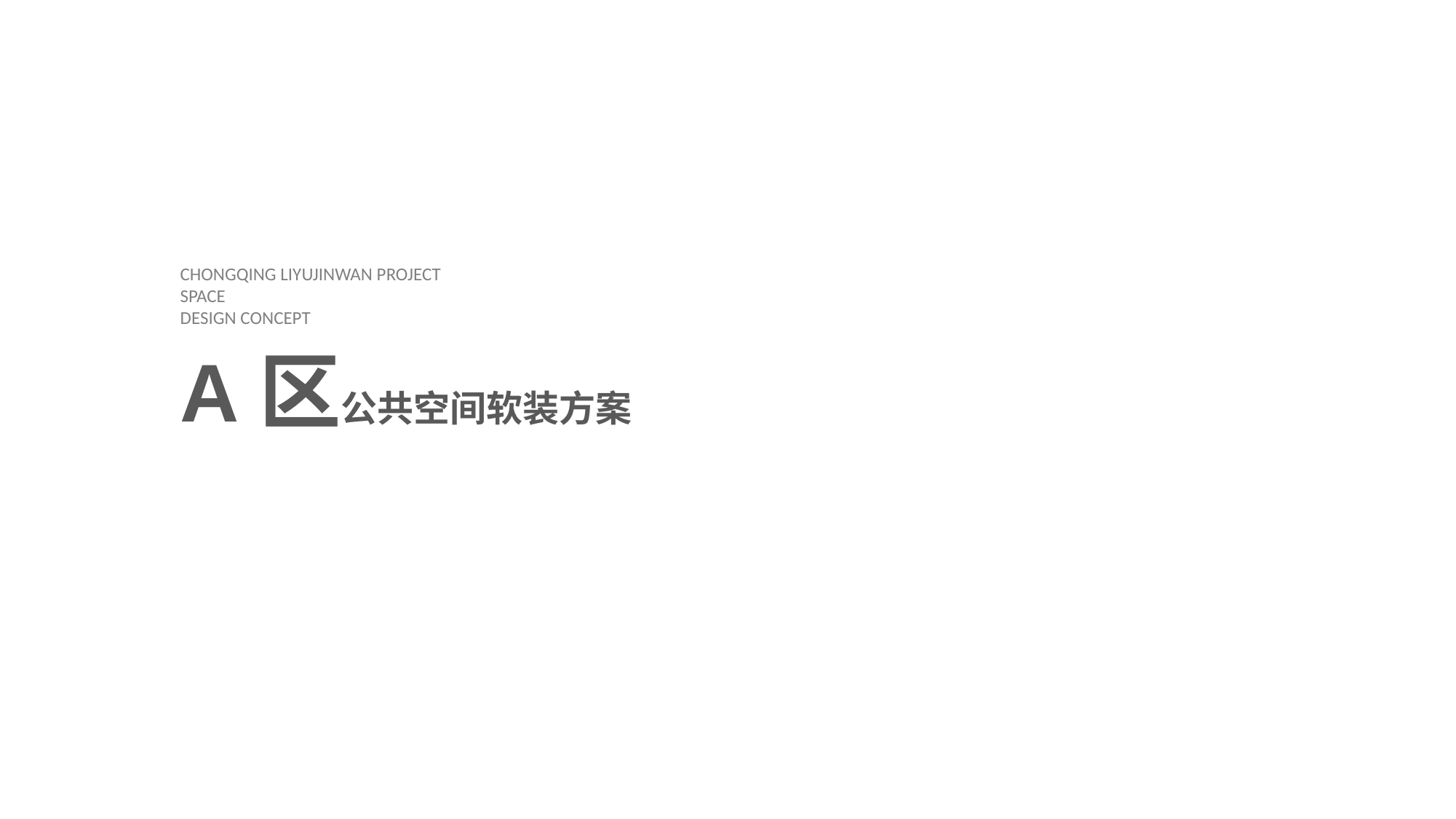

CHONGQING LIYUJINWAN PROJECT
SPACE
DESIGN CONCEPT
A区公共空间软装方案